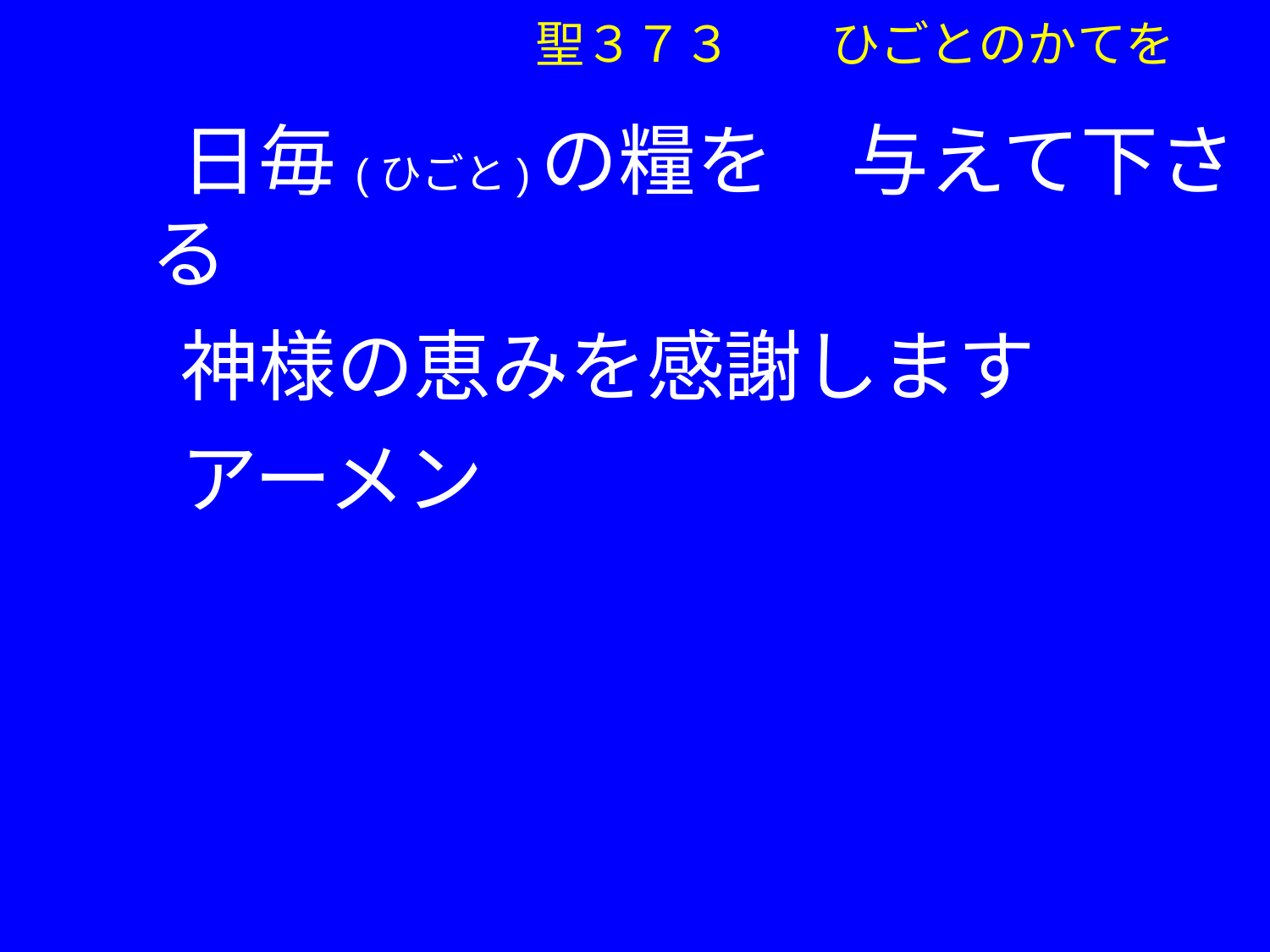

日毎(ひごと)の糧を　与えて下さる
　神様の恵みを感謝します
　アーメン

聖３７３　　ひごとのかてを